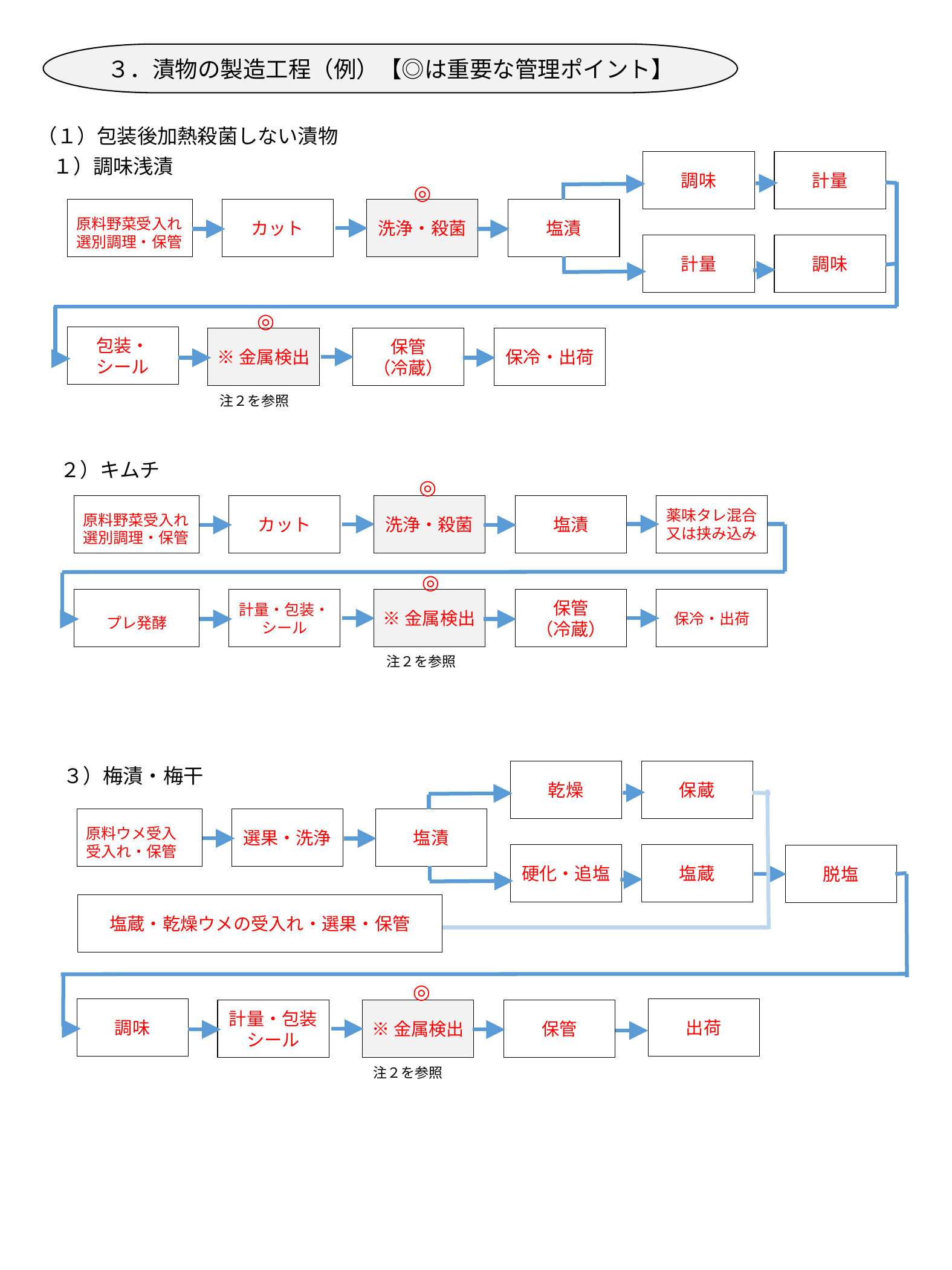

３．漬物の製造工程（例）【◎は重要な管理ポイント】
（１）包装後加熱殺菌しない漬物

１）調味浅漬
調味
計量
◎

原料野菜受入れ
選別調理・保管

カット
洗浄・殺菌
塩漬
計量
調味
◎
包装・
シール
※金属検出
保管
（冷蔵）
保冷・出荷
注２を参照
２）キムチ
◎
薬味タレ混合
又は挟み込み

原料野菜受入れ
選別調理・保管

カット
洗浄・殺菌
塩漬
◎
保冷・出荷

プレ発酵

計量・包装・シール
※金属検出
保管
（冷蔵）
注２を参照
３）梅漬・梅干
乾燥
保蔵

原料ウメ受入
受入れ・保管

選果・洗浄
塩漬
硬化・追塩
塩蔵
脱塩
塩蔵・乾燥ウメの受入れ・選果・保管
◎
調味
出荷
計量・包装
シール
※金属検出
保管
注２を参照